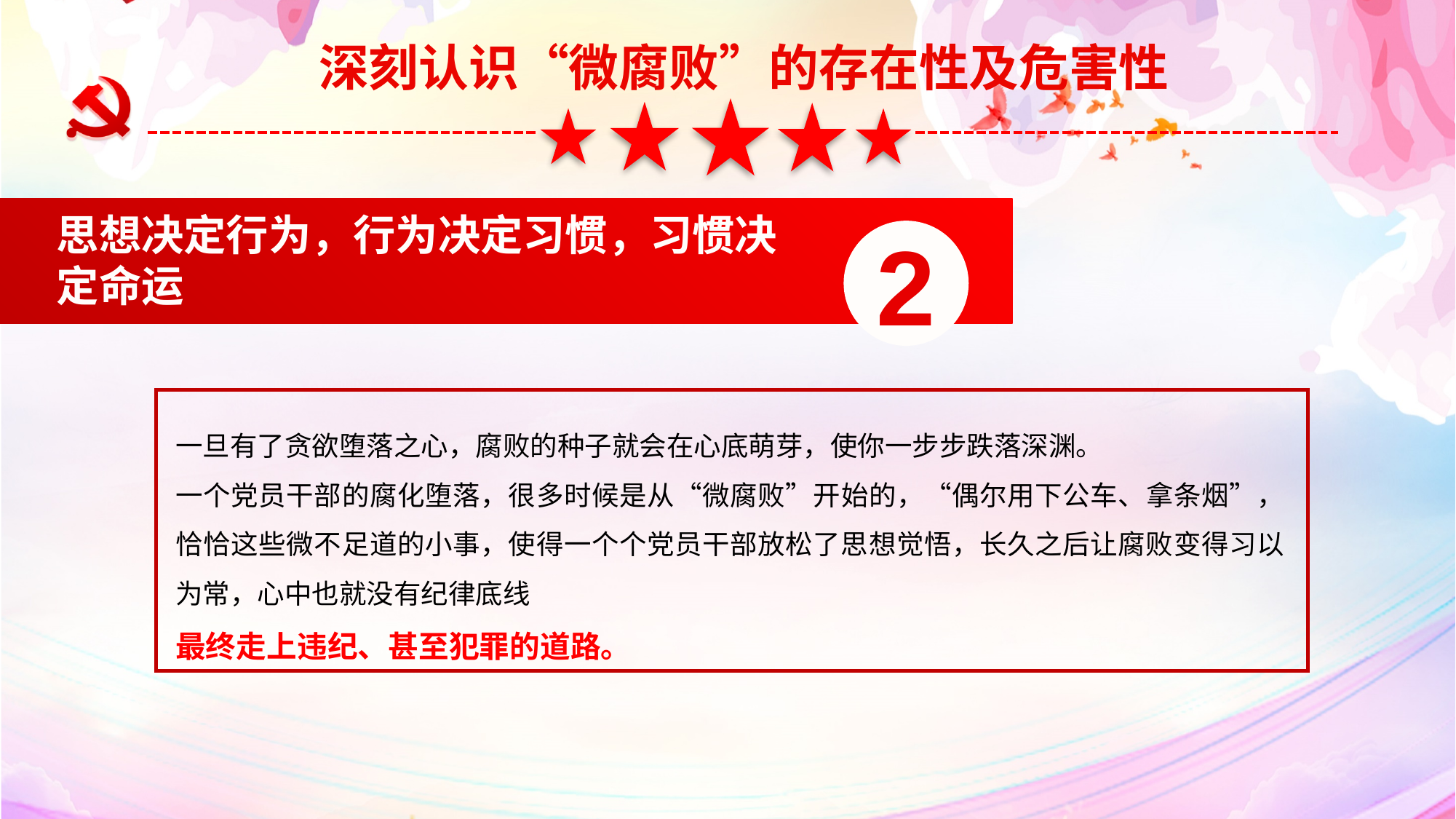

思想决定行为，行为决定习惯，习惯决定命运
2

一旦有了贪欲堕落之心，腐败的种子就会在心底萌芽，使你一步步跌落深渊。
一个党员干部的腐化堕落，很多时候是从“微腐败”开始的，“偶尔用下公车、拿条烟”，恰恰这些微不足道的小事，使得一个个党员干部放松了思想觉悟，长久之后让腐败变得习以为常，心中也就没有纪律底线
最终走上违纪、甚至犯罪的道路。